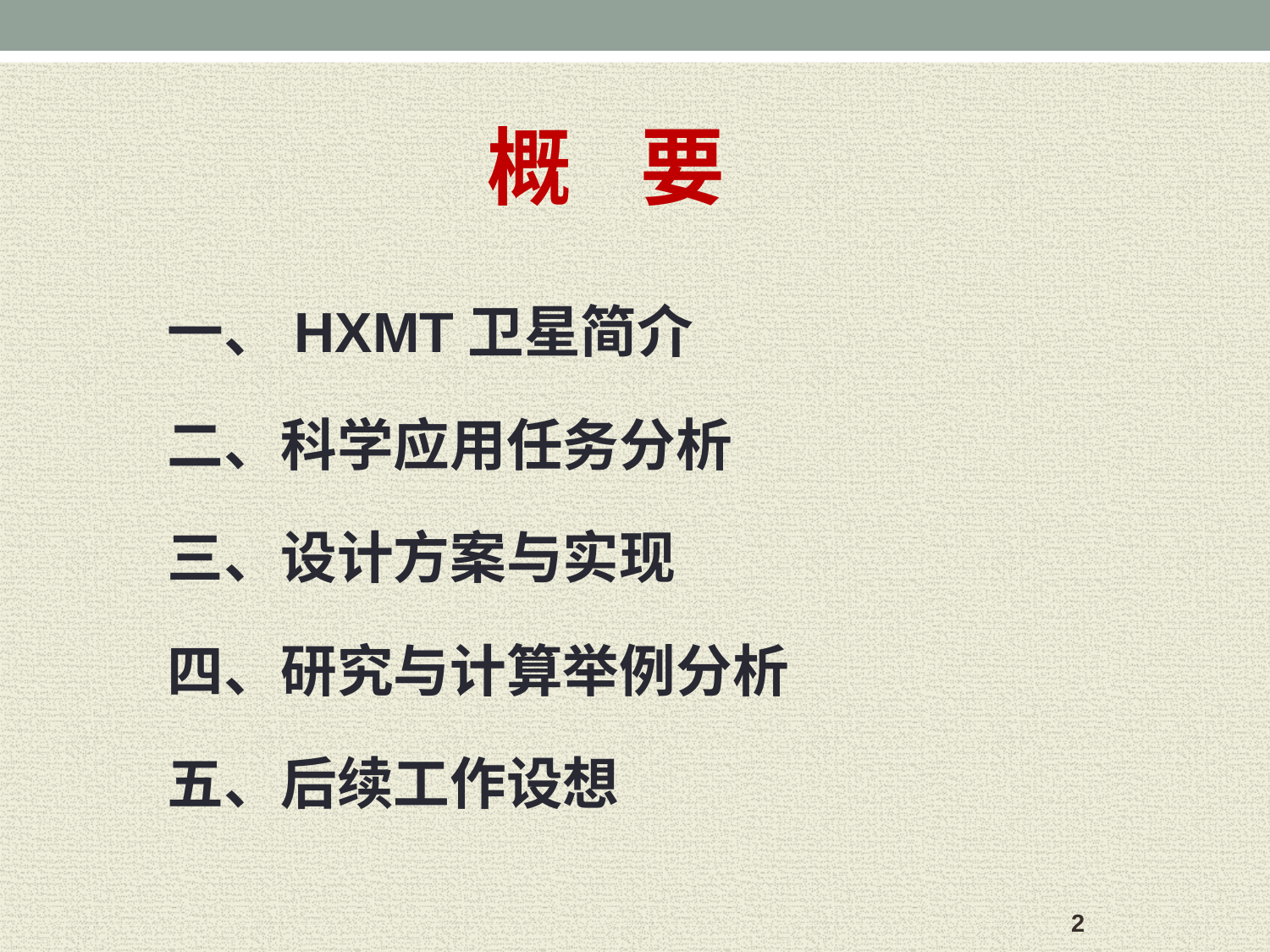

# 概    要
一、HXMT卫星简介
二、科学应用任务分析
三、设计方案与实现
四、研究与计算举例分析
五、后续工作设想
2